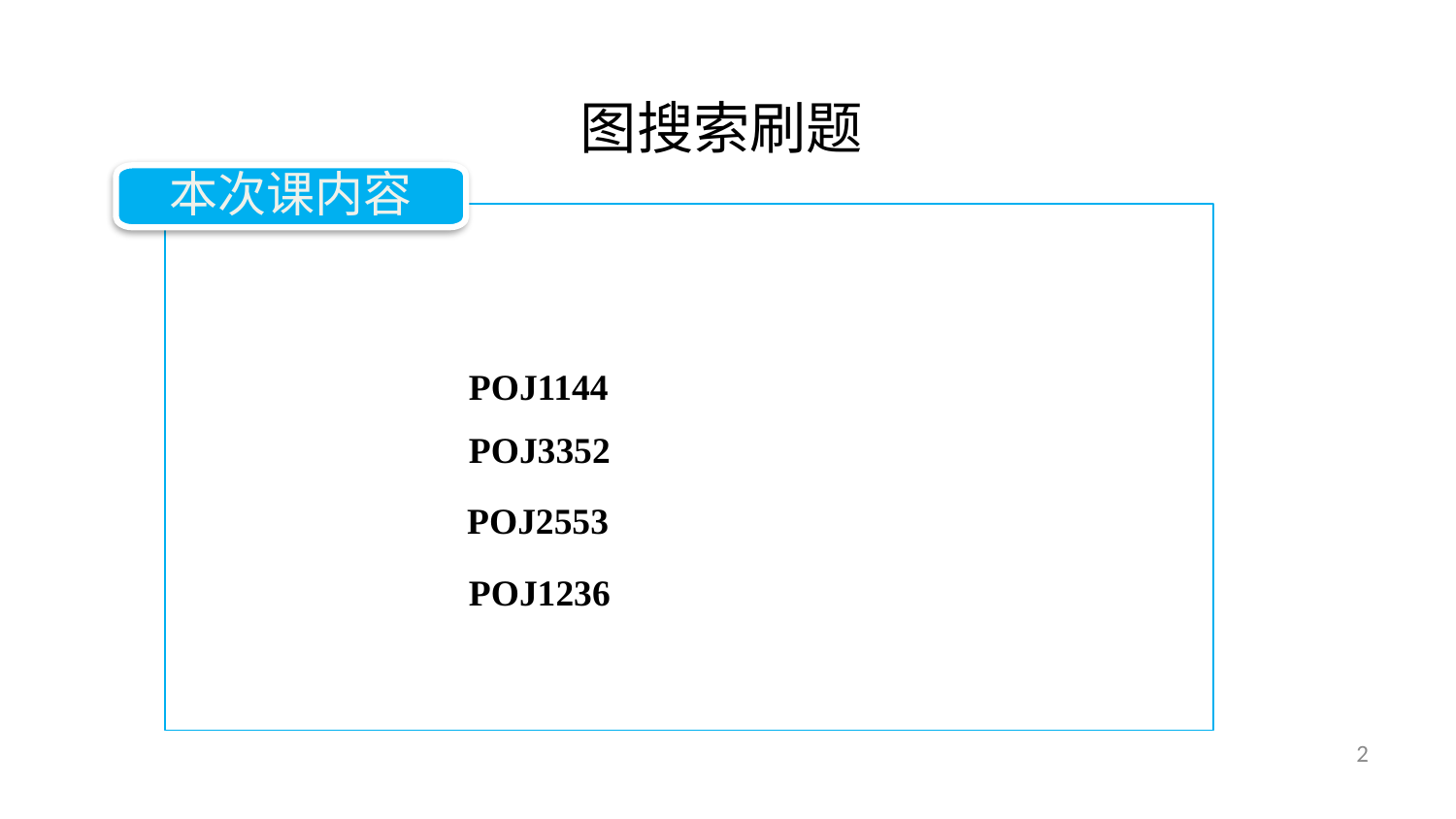

图搜索刷题
本次课内容

POJ1144
POJ3352
POJ2553
POJ1236
2